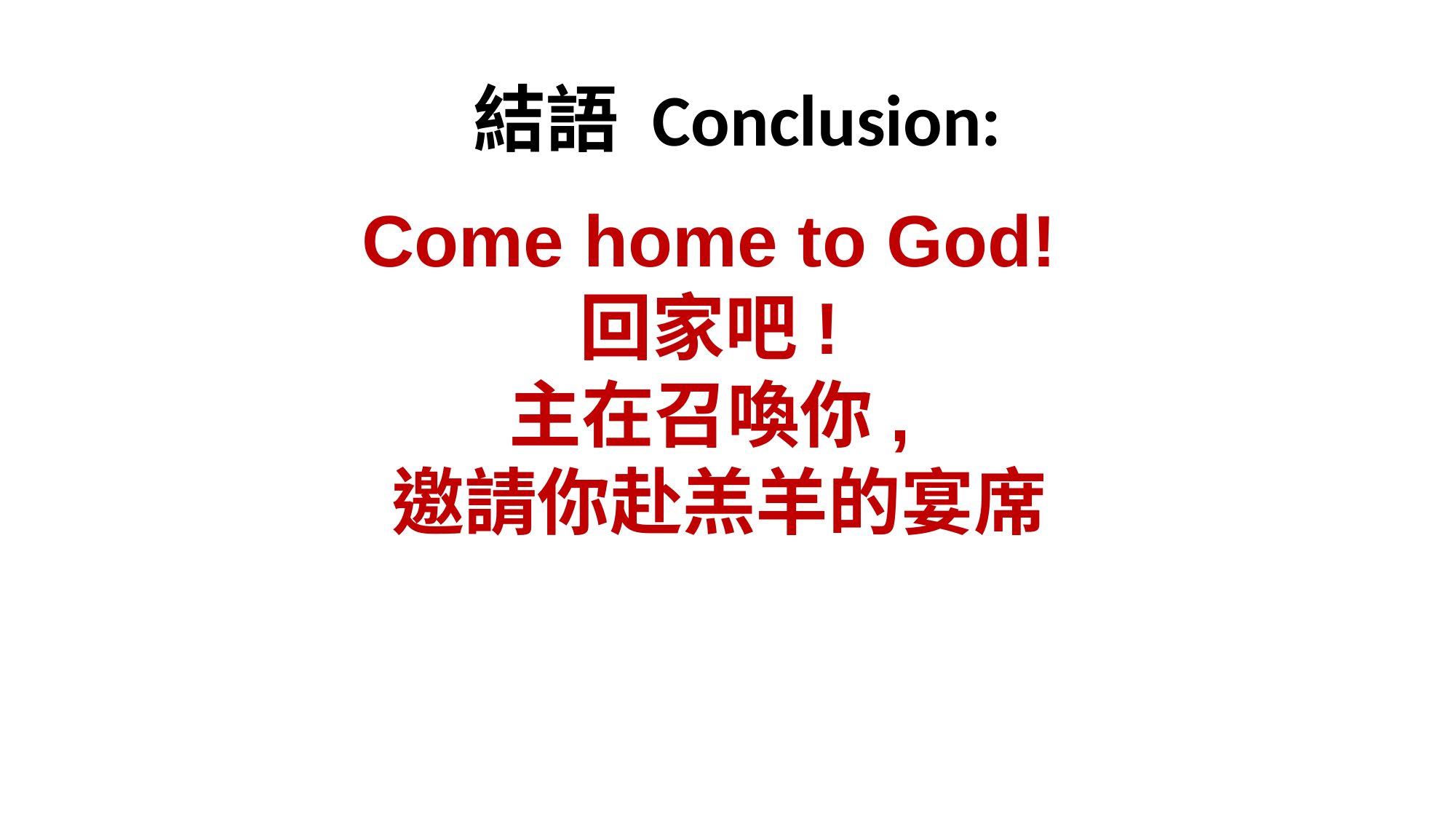

結語 Conclusion:
Come home to God!
回家吧!
主在召喚你,
邀請你赴羔羊的宴席